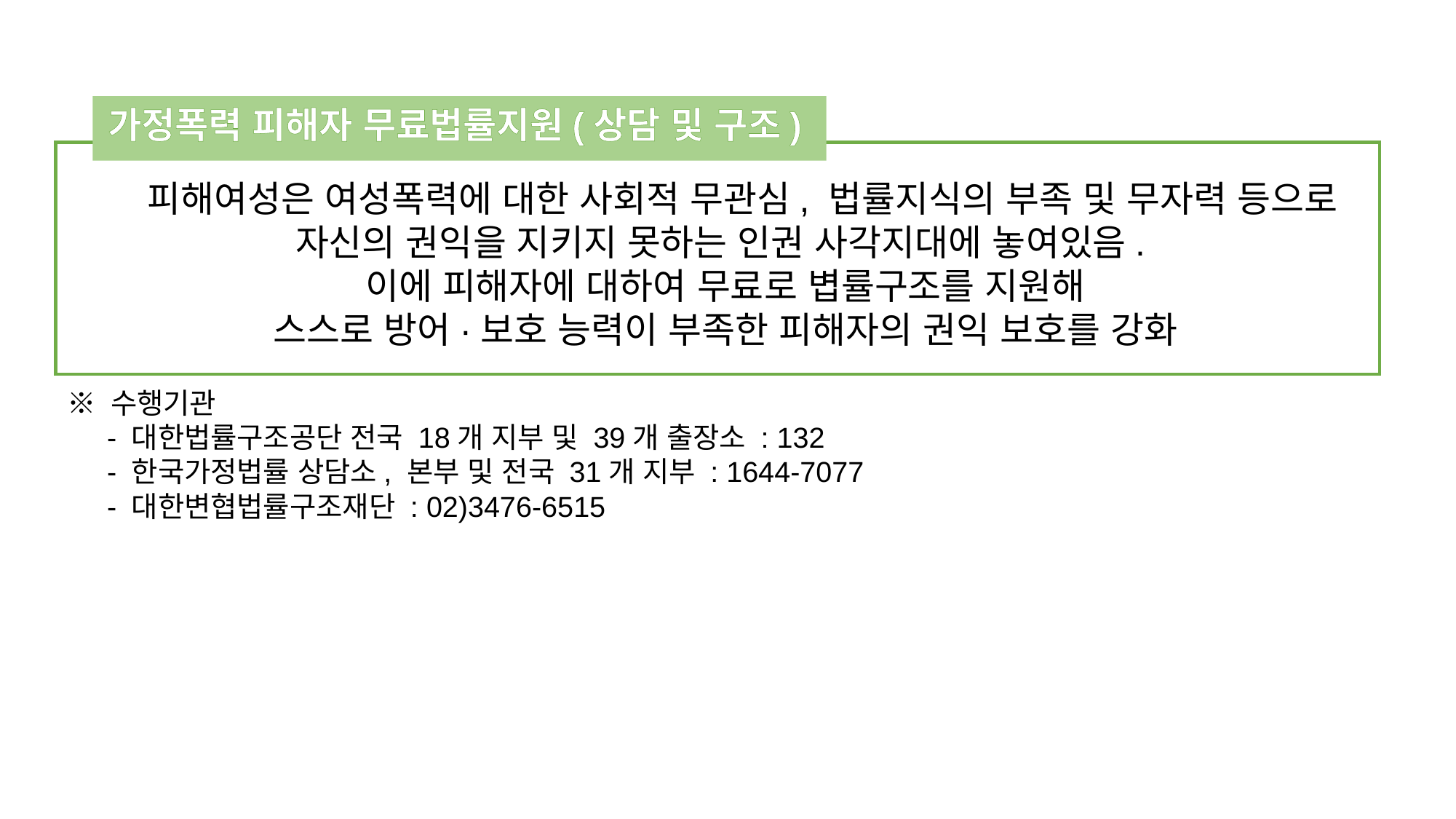

가정폭력 피해자 무료법률지원(상담 및 구조)

   피해여성은 여성폭력에 대한 사회적 무관심, 법률지식의 부족 및 무자력 등으로 자신의 권익을 지키지 못하는 인권 사각지대에 놓여있음.
이에 피해자에 대하여 무료로 볍률구조를 지원해
스스로 방어·보호 능력이 부족한 피해자의 권익 보호를 강화
※ 수행기관
     - 대한법률구조공단 전국 18개 지부 및 39개 출장소 : 132
     - 한국가정법률 상담소, 본부 및 전국 31개 지부 : 1644-7077
     - 대한변협법률구조재단 : 02)3476-6515